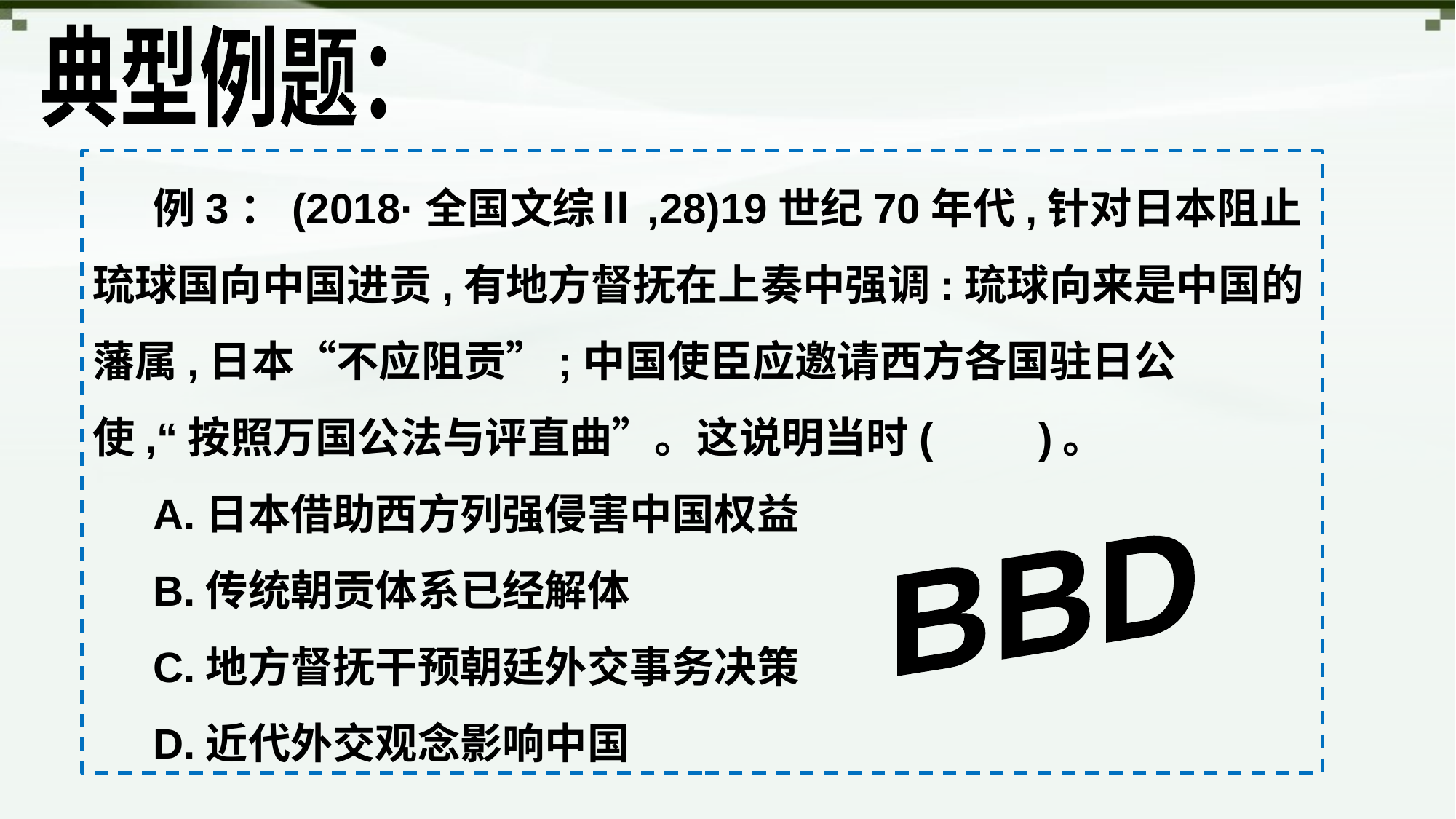

典型例题：
例3：(2018·全国文综Ⅱ,28)19世纪70年代,针对日本阻止琉球国向中国进贡,有地方督抚在上奏中强调:琉球向来是中国的藩属,日本“不应阻贡”;中国使臣应邀请西方各国驻日公使,“按照万国公法与评直曲”。这说明当时(　　)。
A.日本借助西方列强侵害中国权益
B.传统朝贡体系已经解体
C.地方督抚干预朝廷外交事务决策
D.近代外交观念影响中国
BBD